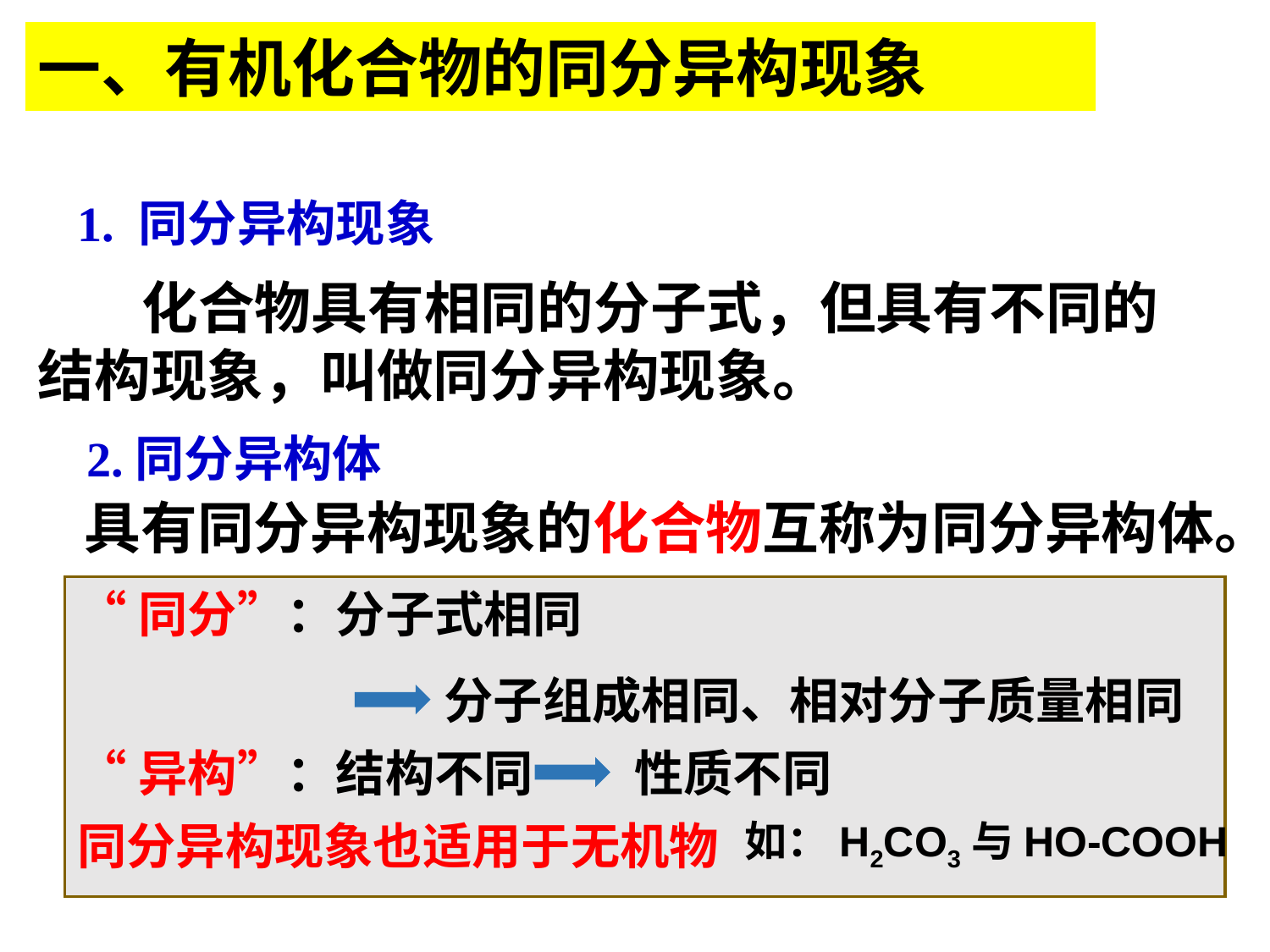

一、有机化合物的同分异构现象
1. 同分异构现象
       化合物具有相同的分子式，但具有不同的结构现象，叫做同分异构现象。
2.同分异构体
 具有同分异构现象的化合物互称为同分异构体。

“同分”：分子式相同
分子组成相同、相对分子质量相同

“异构”：结构不同
性质不同

同分异构现象也适用于无机物
如：H2CO3与HO-COOH